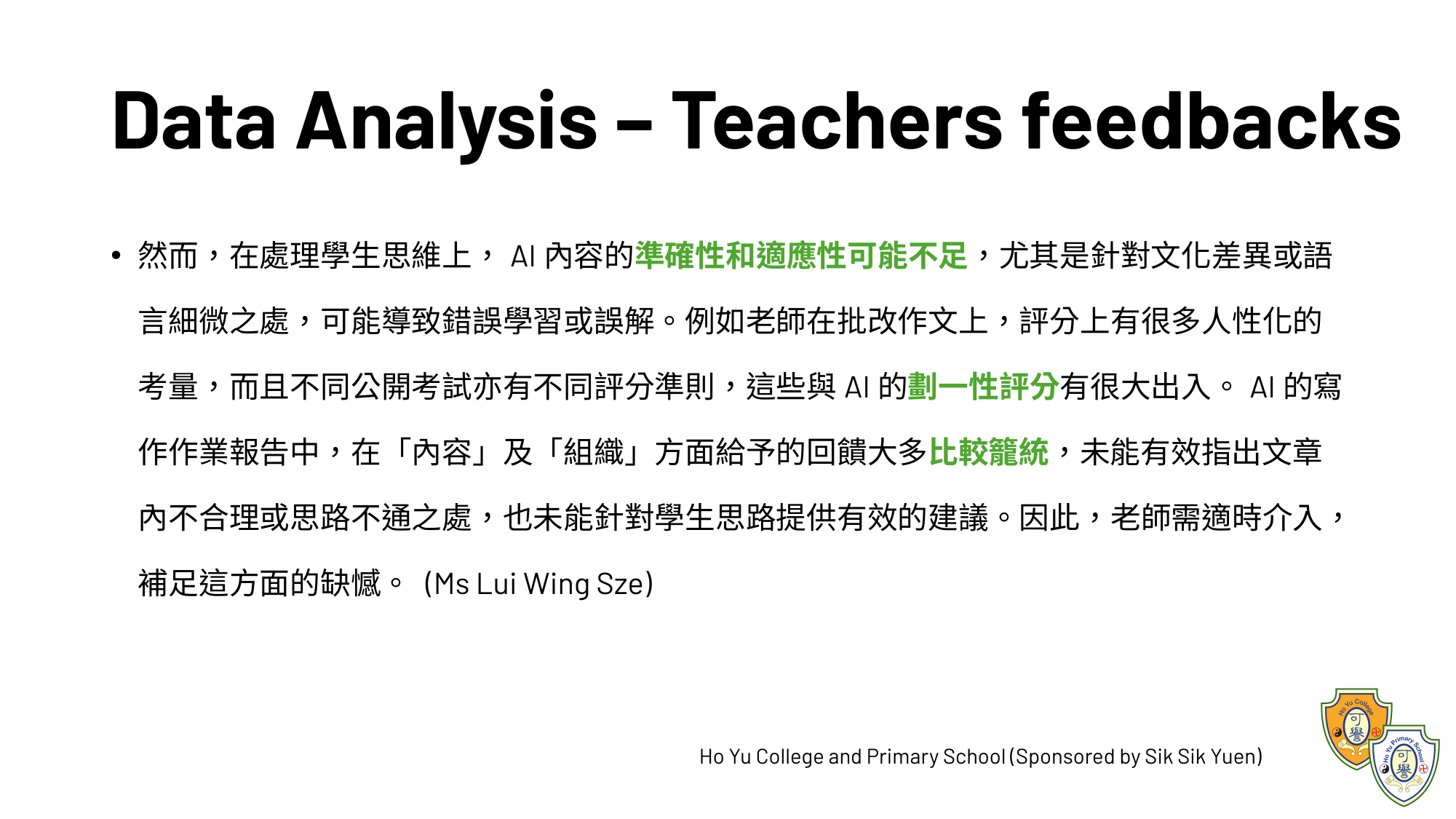

# Data Analysis – Teachers feedbacks
然而，在處理學生思維上，AI內容的準確性和適應性可能不足，尤其是針對文化差異或語言細微之處，可能導致錯誤學習或誤解。例如老師在批改作文上，評分上有很多人性化的考量，而且不同公開考試亦有不同評分準則，這些與AI的劃一性評分有很大出入。AI的寫作作業報告中，在「內容」及「組織」方面給予的回饋大多比較籠統，未能有效指出文章內不合理或思路不通之處，也未能針對學生思路提供有效的建議。因此，老師需適時介入，補足這方面的缺憾。 (Ms Lui Wing Sze)